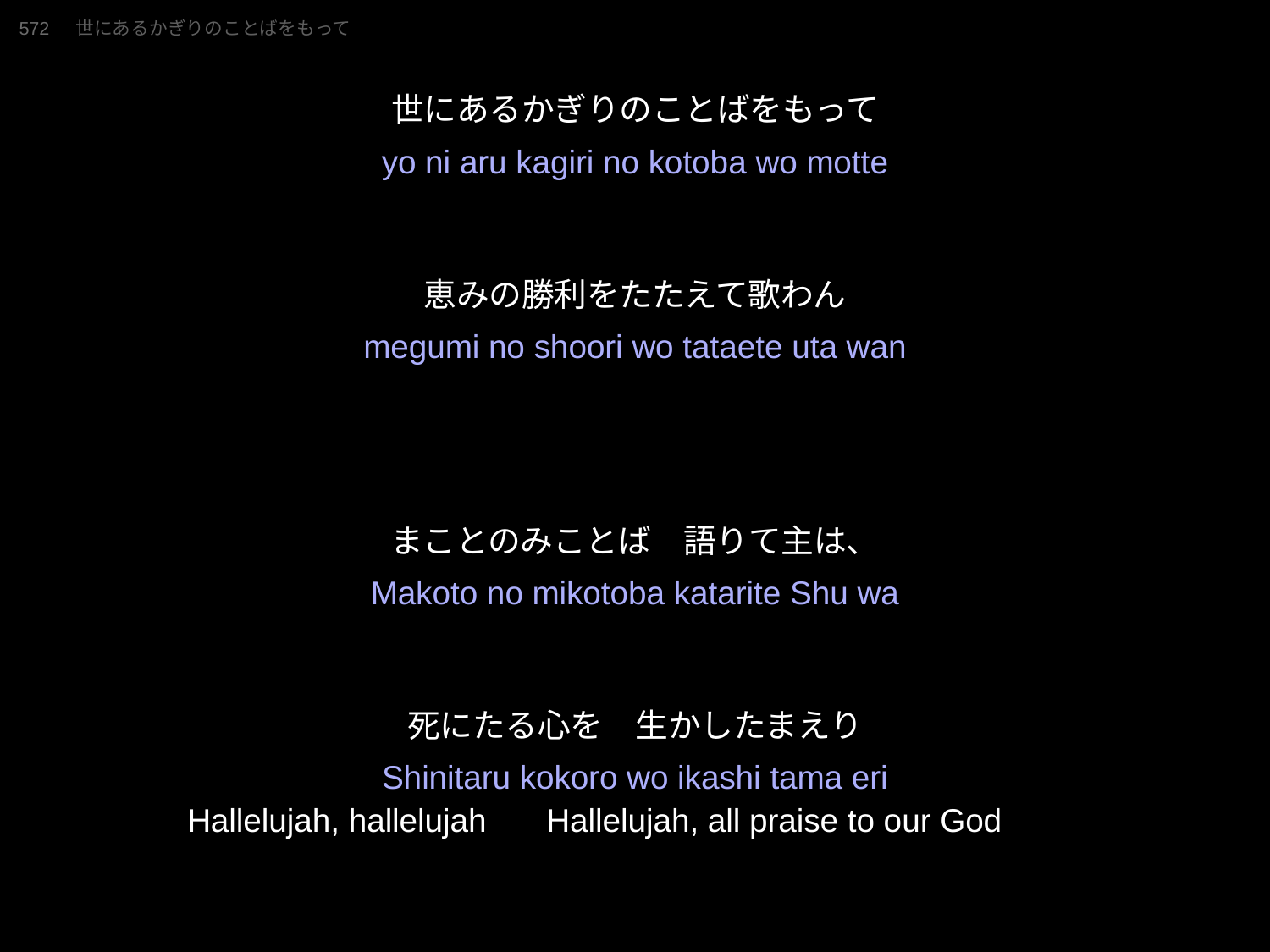

20230219.pptx
よにあるかぎりのことばをもって
572　世にあるかぎりのことばをもって
世にあるかぎりのことばをもって

恵みの勝利をたたえて歌わん

まことのみことば　語りて主は、

死にたる心を　生かしたまえり

世にあるかぎりのことばをもて
yoni aru kagiri no kotoba wo mote

恵みの勝利をたたえて歌わん
megumi no shouri wo tataete uta wan

まことのみことば　語りて主は、
Makoto no mikotoba katarite SHU wa

死にたる心を　生かしたまえり
Shinitaru kokoro wo ikashi tama eri

[Chorus]

Hallelujah, hallelujah
Hallelujah, all praise to our God

Hallelujah, hallelujah
Hallelujah, all praise to our King

yo ni aru kagiri no kotoba wo motte

megumi no shoori wo tataete uta wan

Makoto no mikotoba katarite Shu wa

Shinitaru kokoro wo ikashi tama eri
Hallelujah, hallelujah　Hallelujah, all praise to our God

Hallelujah, hallelujah　Hallelujah, all praise to our King